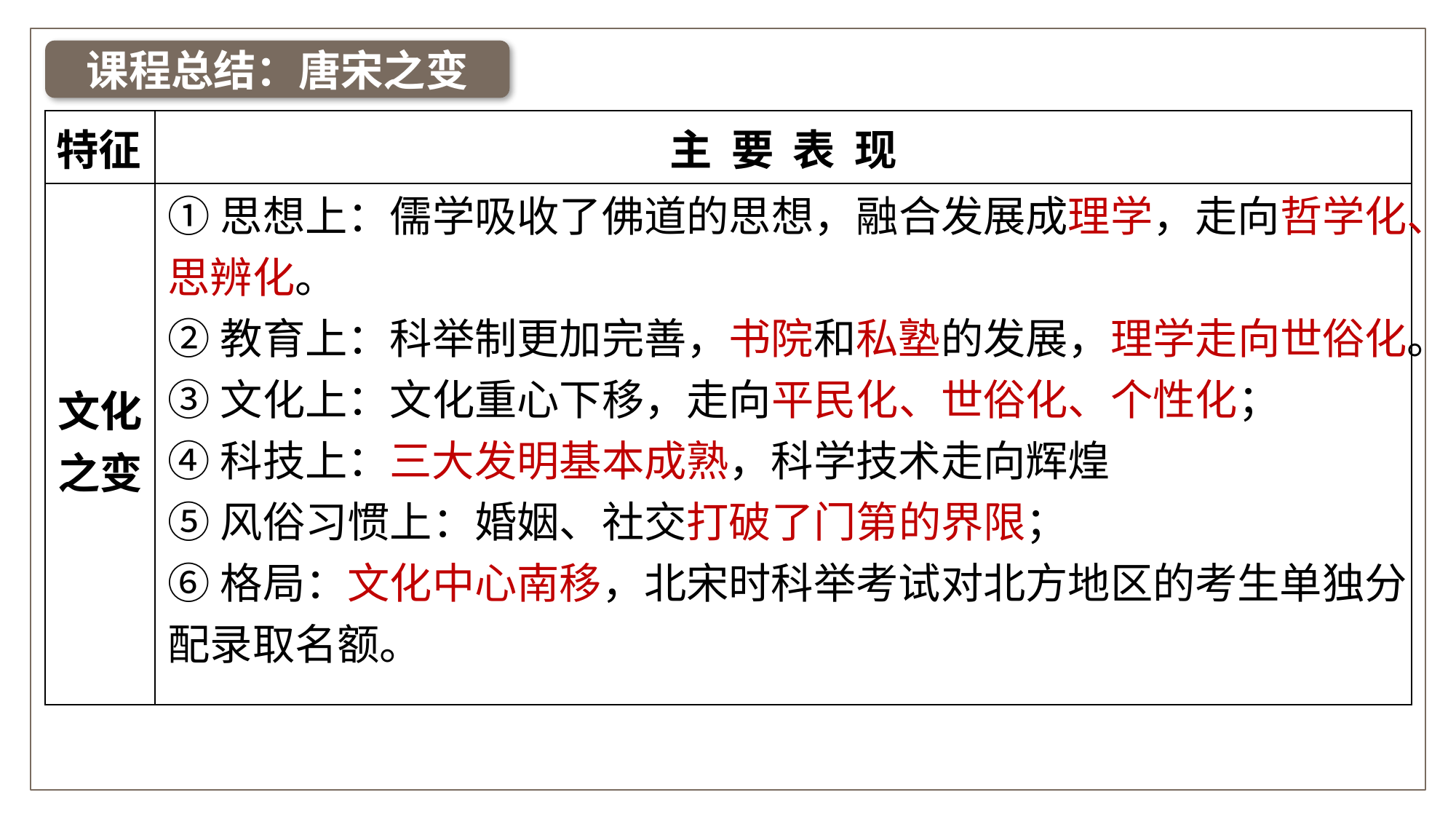

课程总结：唐宋之变
| 特征 | 主 要 表 现 |
| --- | --- |
| 文化之变 |  |
①思想上：儒学吸收了佛道的思想，融合发展成理学，走向哲学化、思辨化。
②教育上：科举制更加完善，书院和私塾的发展，理学走向世俗化。
③文化上：文化重心下移，走向平民化、世俗化、个性化；
④科技上：三大发明基本成熟，科学技术走向辉煌
⑤风俗习惯上：婚姻、社交打破了门第的界限；
⑥格局：文化中心南移，北宋时科举考试对北方地区的考生单独分配录取名额。